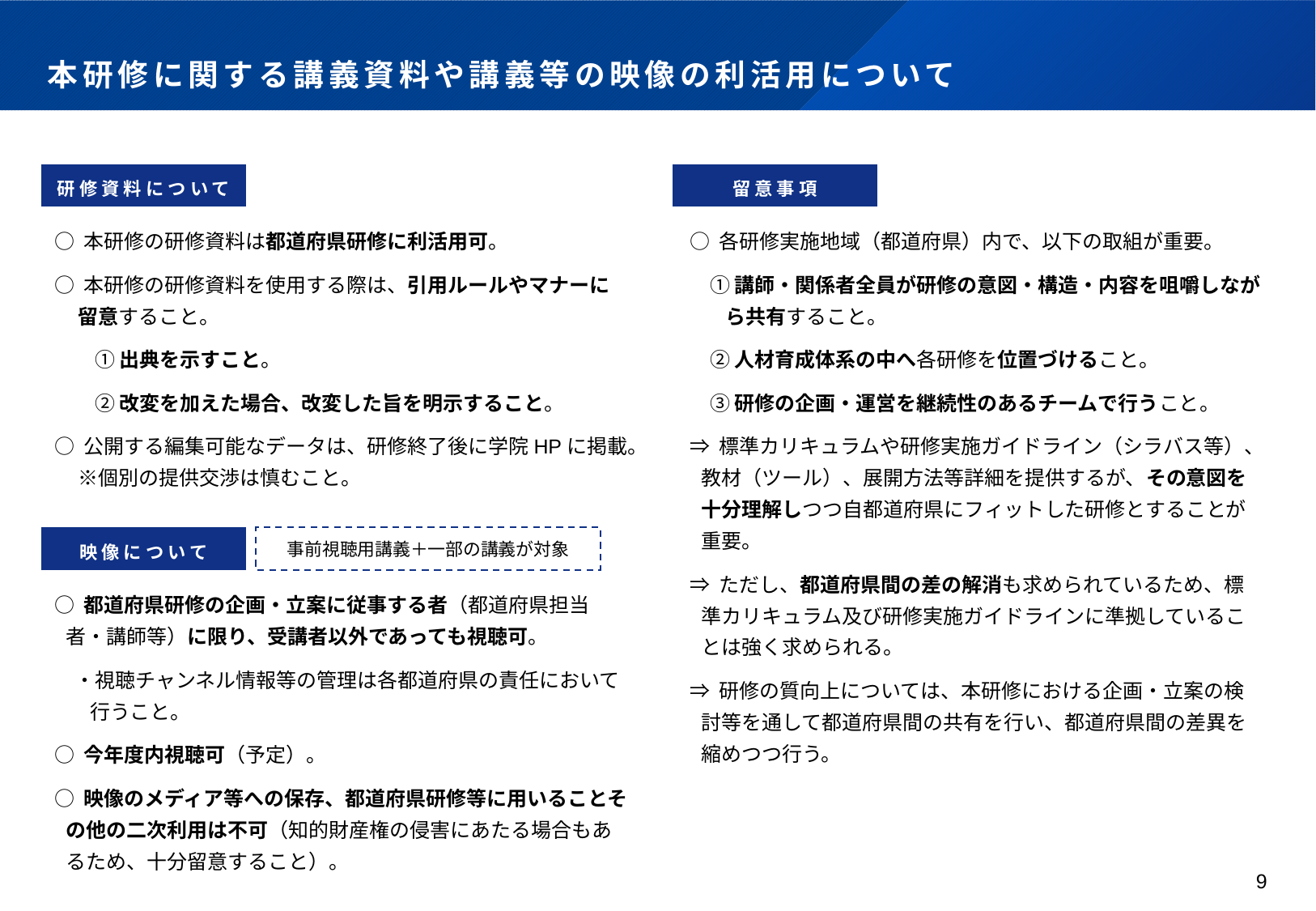

# 本研修に関する講義資料や講義等の映像の利活用について
研修資料について
留意事項
○ 本研修の研修資料は都道府県研修に利活用可。
○ 本研修の研修資料を使用する際は、引用ルールやマナーに留意すること。
　　① 出典を示すこと。
　　② 改変を加えた場合、改変した旨を明示すること。
○ 公開する編集可能なデータは、研修終了後に学院HPに掲載。※個別の提供交渉は慎むこと。
○ 各研修実施地域（都道府県）内で、以下の取組が重要。
　① 講師・関係者全員が研修の意図・構造・内容を咀嚼しながら共有すること。
　② 人材育成体系の中へ各研修を位置づけること。
　③ 研修の企画・運営を継続性のあるチームで行うこと。
⇒ 標準カリキュラムや研修実施ガイドライン（シラバス等）、教材（ツール）、展開方法等詳細を提供するが、その意図を十分理解しつつ自都道府県にフィットした研修とすることが重要。
⇒ ただし、都道府県間の差の解消も求められているため、標準カリキュラム及び研修実施ガイドラインに準拠していることは強く求められる。
⇒ 研修の質向上については、本研修における企画・立案の検討等を通して都道府県間の共有を行い、都道府県間の差異を縮めつつ行う。
映像について
事前視聴用講義＋一部の講義が対象
○ 都道府県研修の企画・立案に従事する者（都道府県担当者・講師等）に限り、受講者以外であっても視聴可。
　・視聴チャンネル情報等の管理は各都道府県の責任において行うこと。
○ 今年度内視聴可（予定）。
○ 映像のメディア等への保存、都道府県研修等に用いることその他の二次利用は不可（知的財産権の侵害にあたる場合もあるため、十分留意すること）。
9